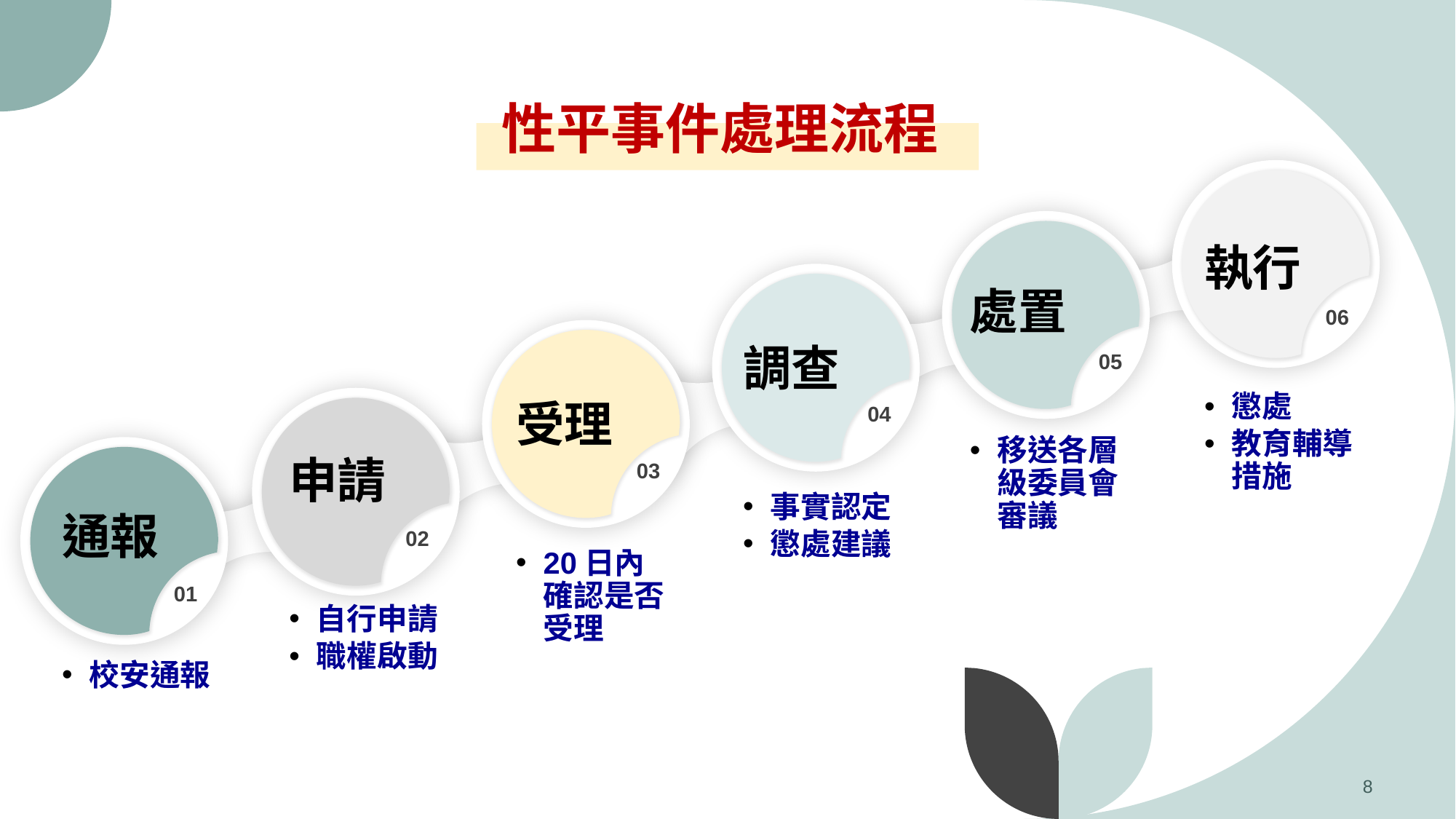

# 性平事件處理流程

06

05
執行

懲處
教育輔導措施

04
處置

移送各層級委員會審議

03
調查

事實認定
懲處建議

受理

20日內確認是否受理

02

01
申請

自行申請
職權啟動
通報

校安通報